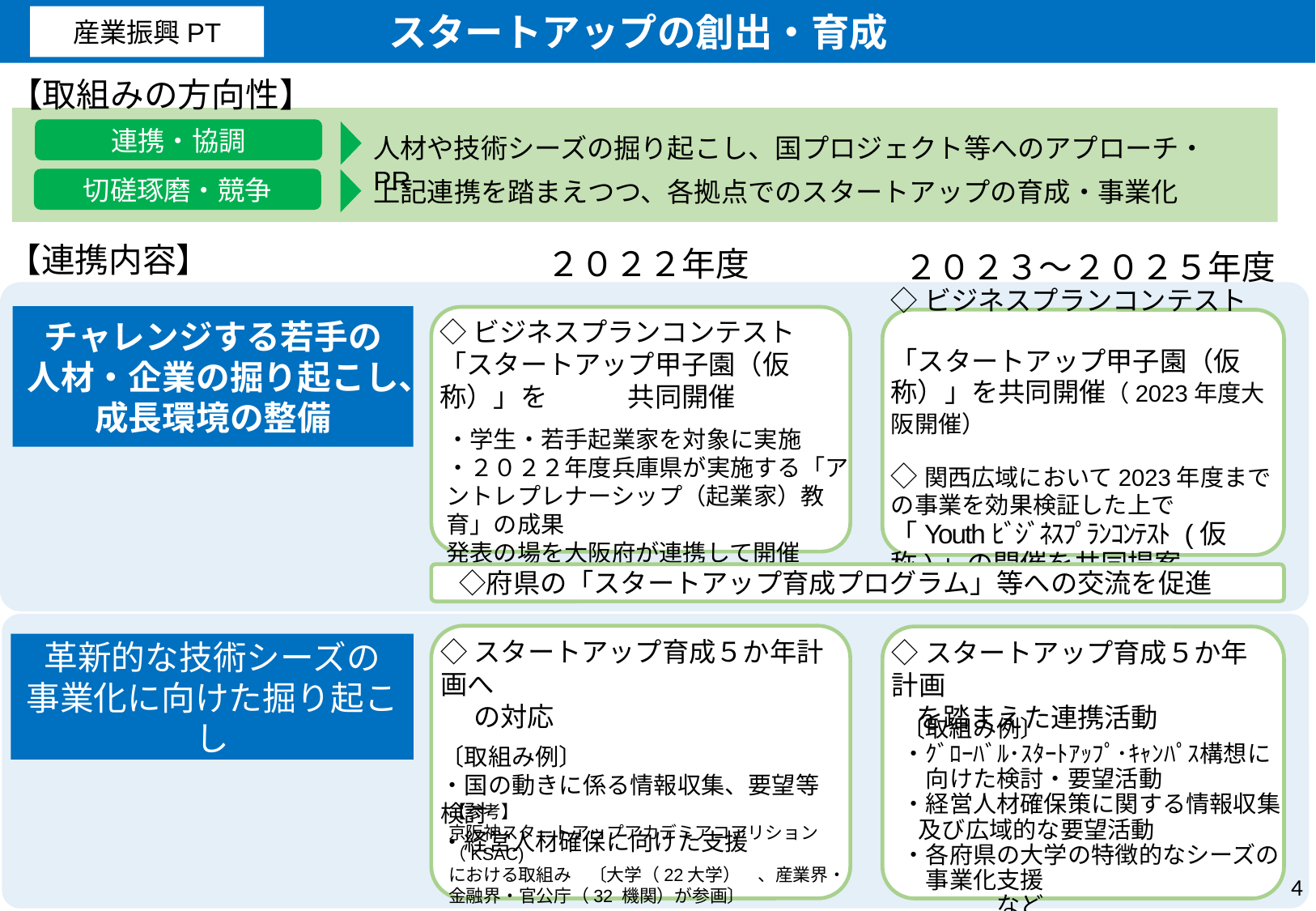

スタートアップの創出・育成
産業振興PT
【取組みの方向性】

連携・協調
人材や技術シーズの掘り起こし、国プロジェクト等へのアプローチ・PR

切磋琢磨・競争
上記連携を踏まえつつ、各拠点でのスタートアップの育成・事業化

【連携内容】
２０２２年度
２０２３～２０２５年度

チャレンジする若手の
人材・企業の掘り起こし、
成長環境の整備
◇ビジネスプランコンテスト
「スタートアップ甲子園（仮称）」を　　　共同開催

◇ビジネスプランコンテスト
「スタートアップ甲子園（仮称）」を共同開催（2023年度大阪開催）

◇関西広域において2023年度までの事業を効果検証した上で
「Youthﾋﾞｼﾞﾈｽﾌﾟﾗﾝｺﾝﾃｽﾄ (仮称)」の開催を共同提案
・学生・若手起業家を対象に実施
・２０２２年度兵庫県が実施する「アントレプレナーシップ（起業家）教育」の成果
発表の場を大阪府が連携して開催
　◇府県の「スタートアップ育成プログラム」等への交流を促進

◇スタートアップ育成５か年計画へ
　 の対応
〔取組み例〕
・国の動きに係る情報収集、要望等検討
・経営人材確保に向けた支援

◇スタートアップ育成５か年計画
   を踏まえた連携活動

革新的な技術シーズの
事業化に向けた掘り起こし
〔取組み例〕
・ｸﾞﾛｰﾊﾞﾙ･ｽﾀｰﾄｱｯﾌﾟ･ｷｬﾝﾊﾟｽ構想に
　向けた検討・要望活動
・経営人材確保策に関する情報収集
  及び広域的な要望活動
・各府県の大学の特徴的なシーズの
　事業化支援　　　　　　　　　　　　　　など
【参考】
京阪神スタートアップアカデミアコアリション（KSAC)
における取組み　〔大学（22大学）　、産業界・金融界・官公庁（32 機関）が参画〕
4